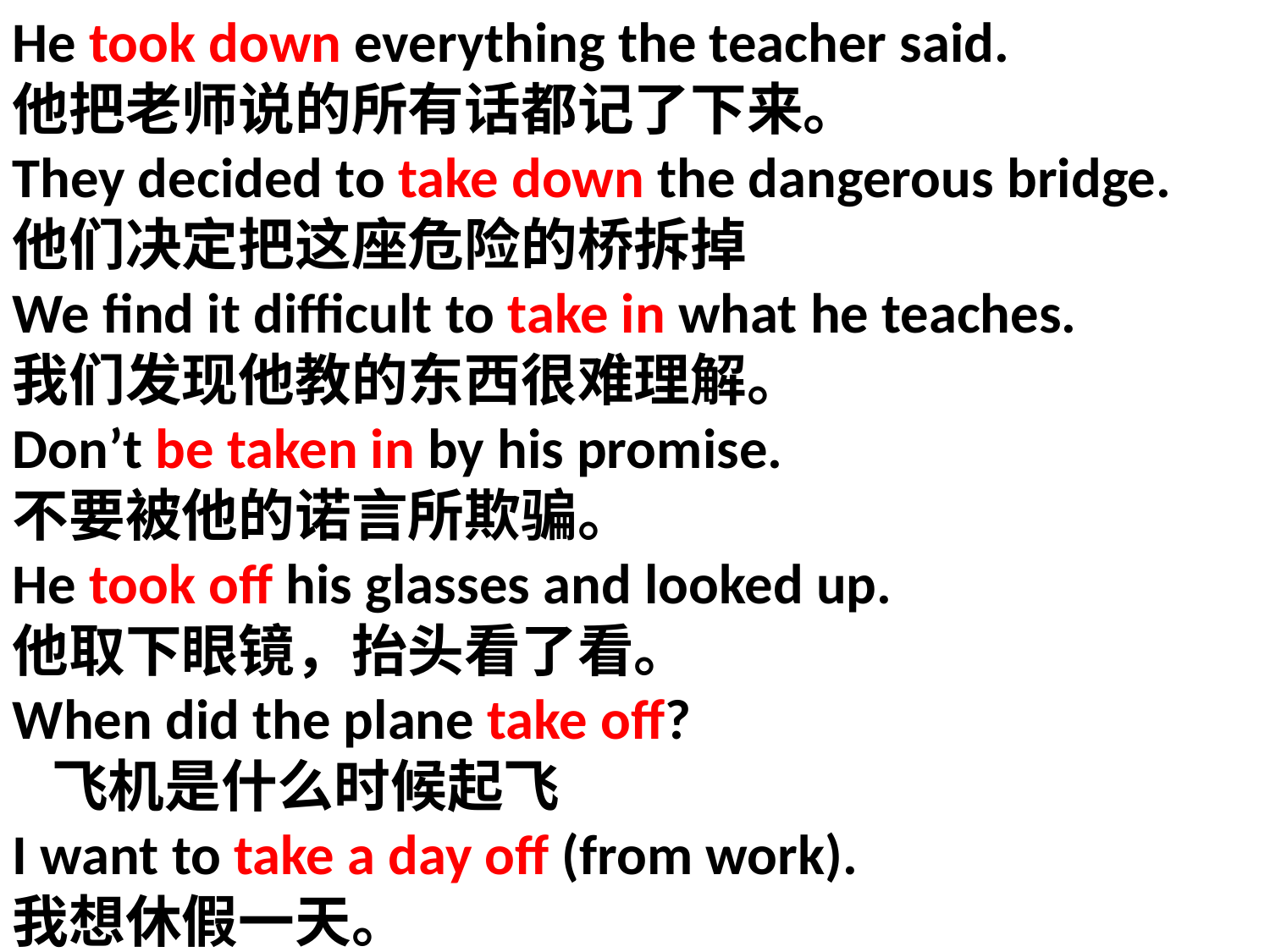

He took down everything the teacher said.
他把老师说的所有话都记了下来。
They decided to take down the dangerous bridge.
他们决定把这座危险的桥拆掉
We find it difficult to take in what he teaches.
我们发现他教的东西很难理解。
Don’t be taken in by his promise.
不要被他的诺言所欺骗。
He took off his glasses and looked up.
他取下眼镜，抬头看了看。
When did the plane take off?
  飞机是什么时候起飞
I want to take a day off (from work).
我想休假一天。